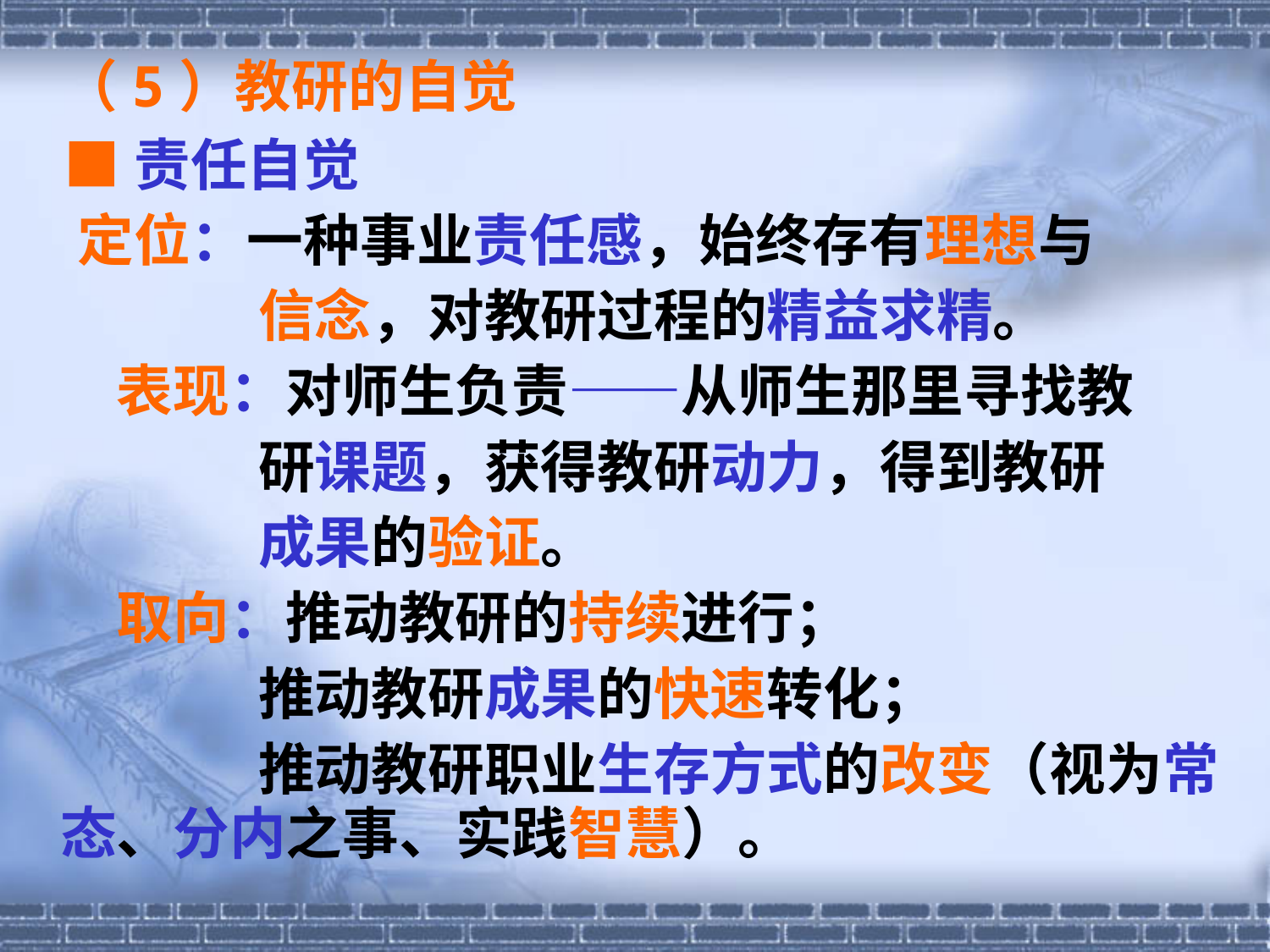

（5）教研的自觉
    ■责任自觉
    定位：一种事业责任感，始终存有理想与
                  信念，对教研过程的精益求精。
       表现：对师生负责——从师生那里寻找教
                  研课题，获得教研动力，得到教研
                  成果的验证。
       取向：推动教研的持续进行；
                  推动教研成果的快速转化；
                  推动教研职业生存方式的改变（视为常态、分内之事、实践智慧）。